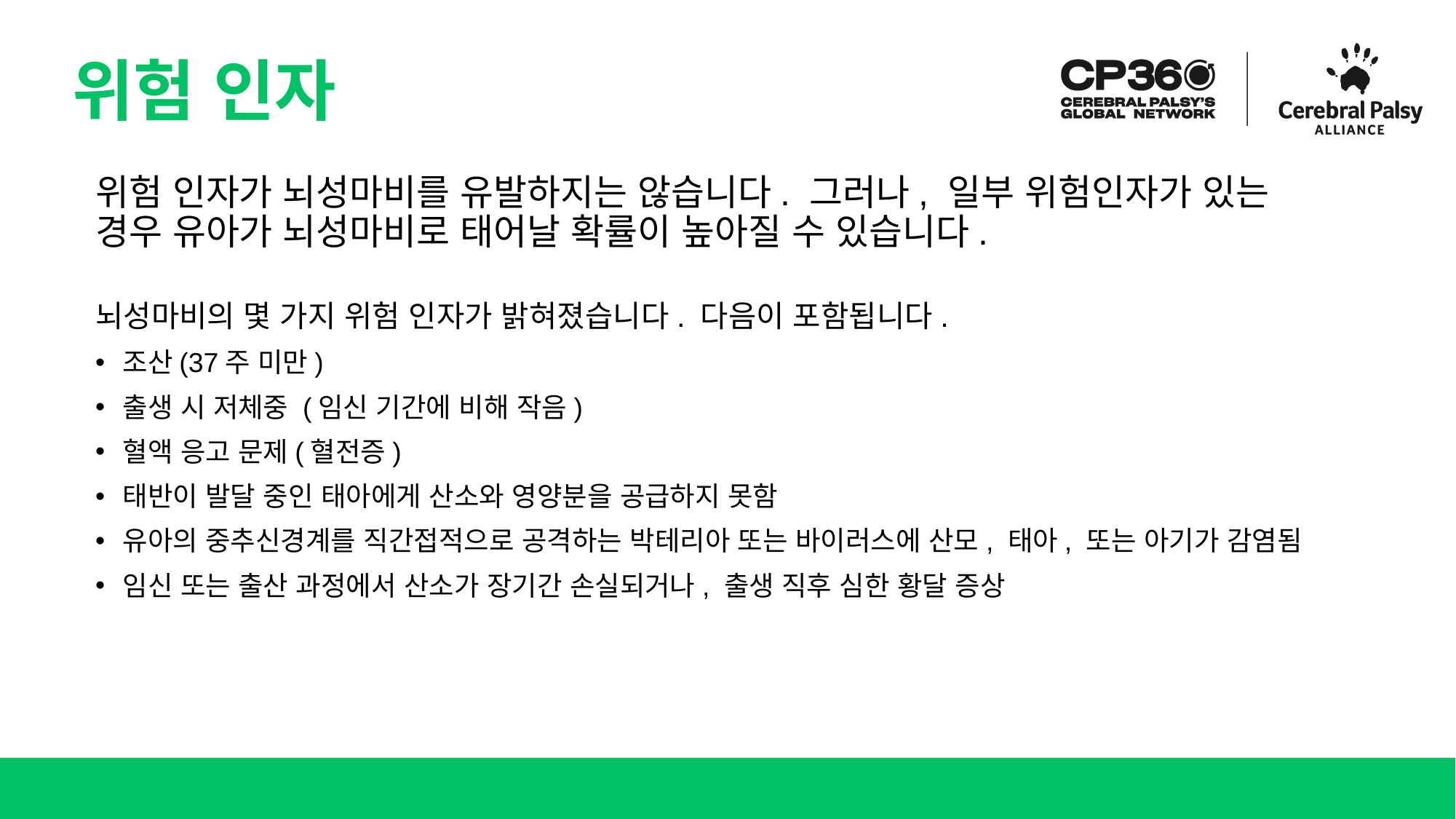

# 위험 인자
위험 인자가 뇌성마비를 유발하지는 않습니다. 그러나, 일부 위험인자가 있는 경우 유아가 뇌성마비로 태어날 확률이 높아질 수 있습니다.
뇌성마비의 몇 가지 위험 인자가 밝혀졌습니다. 다음이 포함됩니다.
조산(37주 미만)
출생 시 저체중 (임신 기간에 비해 작음)
혈액 응고 문제(혈전증)
태반이 발달 중인 태아에게 산소와 영양분을 공급하지 못함
유아의 중추신경계를 직간접적으로 공격하는 박테리아 또는 바이러스에 산모, 태아, 또는 아기가 감염됨
임신 또는 출산 과정에서 산소가 장기간 손실되거나, 출생 직후 심한 황달 증상